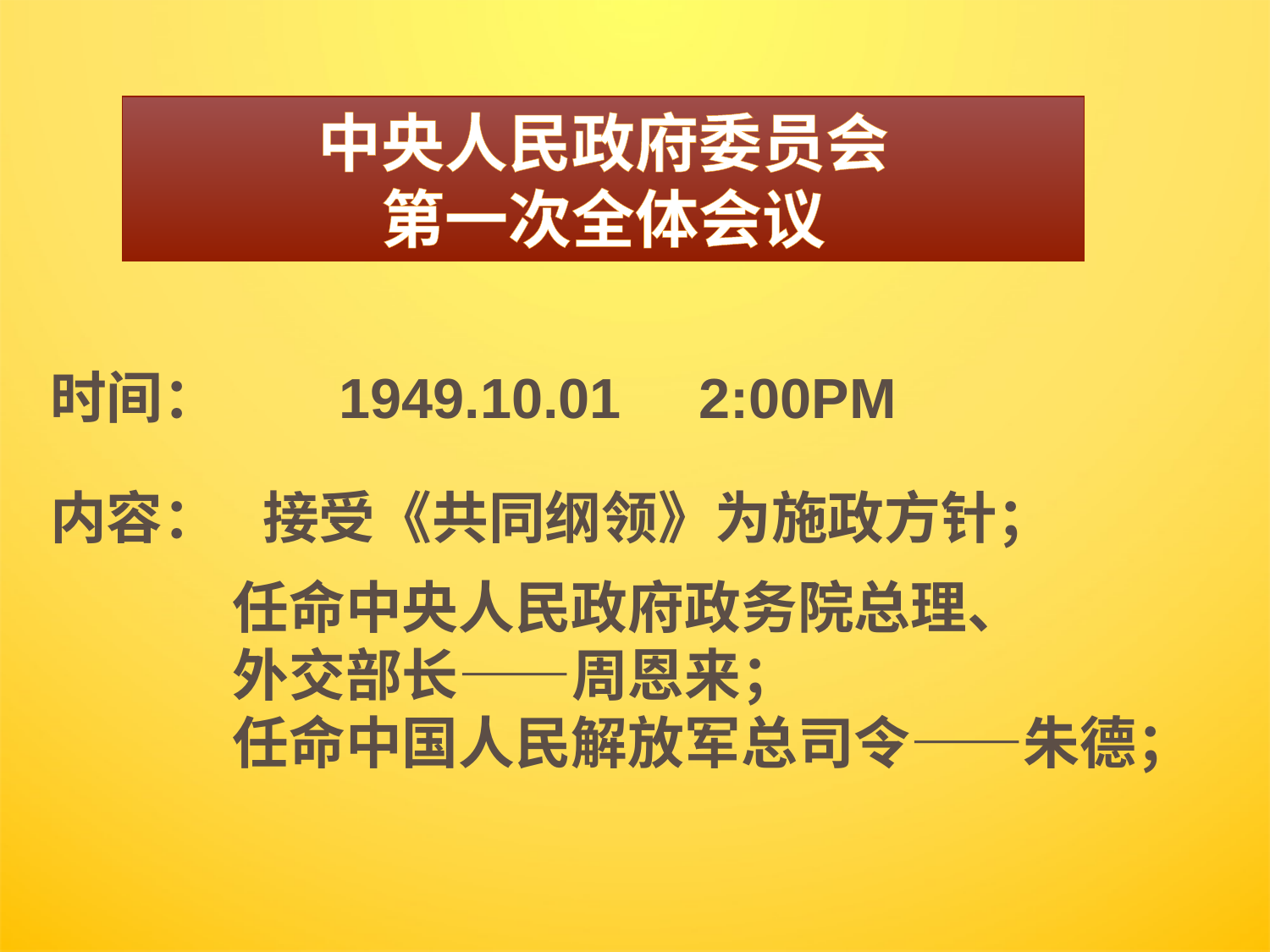

中央人民政府委员会
第一次全体会议
时间：
1949.10.01     2:00PM
内容：
接受《共同纲领》为施政方针；
任命中央人民政府政务院总理、
外交部长——周恩来；
任命中国人民解放军总司令——朱德；